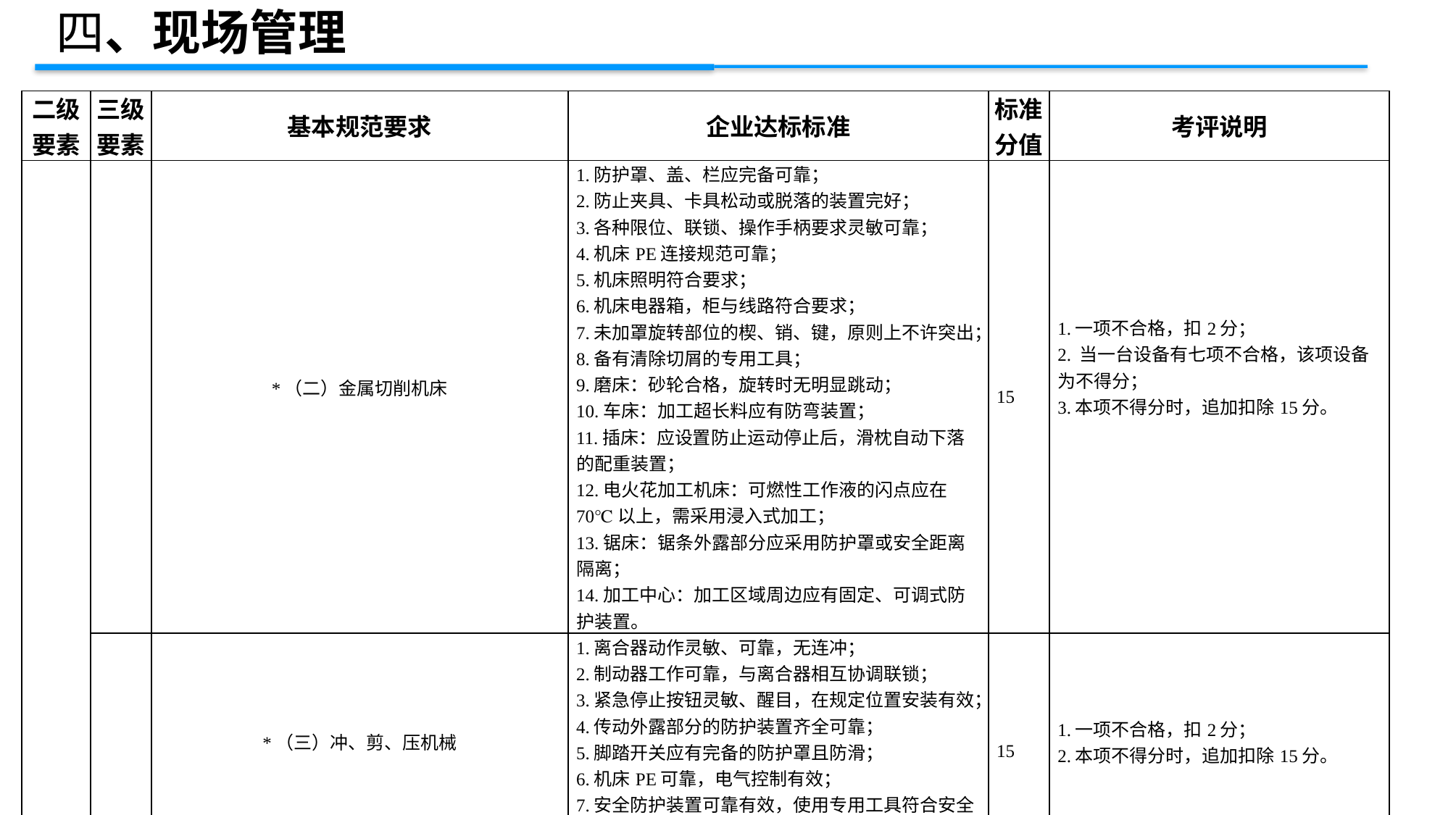

四、现场管理

| 二级 要素 | 三级 要素 | 基本规范要求 | 企业达标标准 | 标准 分值 | 考评说明 |
| --- | --- | --- | --- | --- | --- |
|  |  | \*（二）金属切削机床 | 1.防护罩、盖、栏应完备可靠； 2.防止夹具、卡具松动或脱落的装置完好； 3.各种限位、联锁、操作手柄要求灵敏可靠； 4.机床PE连接规范可靠； 5.机床照明符合要求； 6.机床电器箱，柜与线路符合要求； 7.未加罩旋转部位的楔、销、键，原则上不许突出； 8.备有清除切屑的专用工具； 9.磨床：砂轮合格，旋转时无明显跳动； 10.车床：加工超长料应有防弯装置； 11.插床：应设置防止运动停止后，滑枕自动下落的配重装置； 12.电火花加工机床：可燃性工作液的闪点应在70℃以上，需采用浸入式加工； 13.锯床：锯条外露部分应采用防护罩或安全距离隔离； 14.加工中心：加工区域周边应有固定、可调式防护装置。 | 15 | 1.一项不合格，扣2分； 2. 当一台设备有七项不合格，该项设备为不得分； 3.本项不得分时，追加扣除15分。 |
|  |  | \*（三）冲、剪、压机械 | 1.离合器动作灵敏、可靠，无连冲； 2.制动器工作可靠，与离合器相互协调联锁； 3.紧急停止按钮灵敏、醒目，在规定位置安装有效； 4.传动外露部分的防护装置齐全可靠； 5.脚踏开关应有完备的防护罩且防滑； 6.机床PE可靠，电气控制有效； 7.安全防护装置可靠有效，使用专用工具符合安全要求； 8.剪板机等压料脚应平整，危险部位有可靠的防护。 | 15 | 1.一项不合格，扣2分； 2.本项不得分时，追加扣除15分。 |